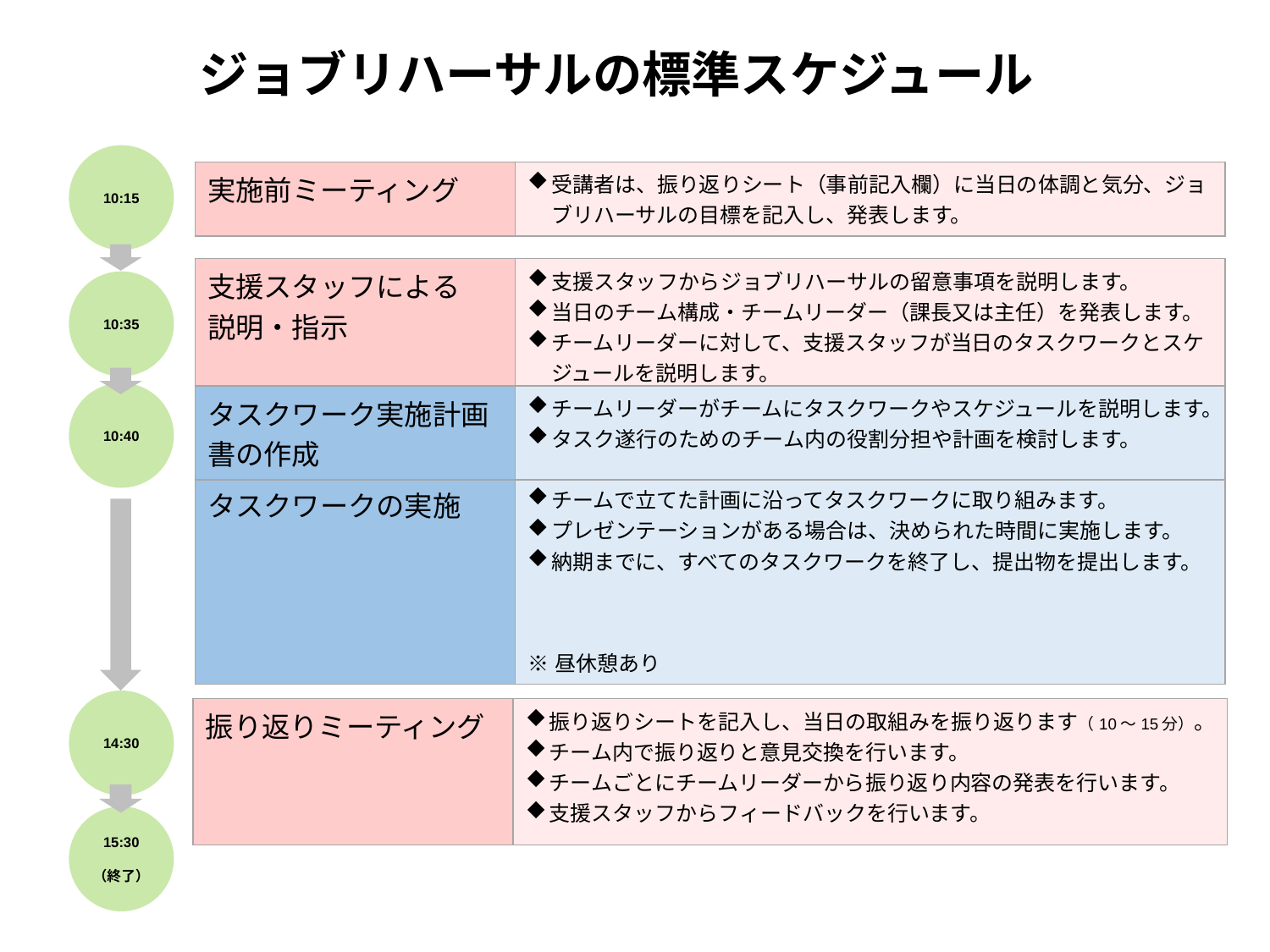

ジョブリハーサルの標準スケジュール
10:15

| 実施前ミーティング | 受講者は、振り返りシート（事前記入欄）に当日の体調と気分、ジョブリハーサルの目標を記入し、発表します。 |
| --- | --- |

| 支援スタッフによる 説明・指示 | 支援スタッフからジョブリハーサルの留意事項を説明します。 当日のチーム構成・チームリーダー（課長又は主任）を発表します。 チームリーダーに対して、支援スタッフが当日のタスクワークとスケジュールを説明します。 |
| --- | --- |
10:35

10:40
| タスクワーク実施計画書の作成 | チームリーダーがチームにタスクワークやスケジュールを説明します。 タスク遂行のためのチーム内の役割分担や計画を検討します。 |
| --- | --- |
| タスクワークの実施 | チームで立てた計画に沿ってタスクワークに取り組みます。 プレゼンテーションがある場合は、決められた時間に実施します。 納期までに、すべてのタスクワークを終了し、提出物を提出します。 ※昼休憩あり |
| --- | --- |

14:30
| 振り返りミーティング | 振り返りシートを記入し、当日の取組みを振り返ります（10～15分）。 チーム内で振り返りと意見交換を行います。 チームごとにチームリーダーから振り返り内容の発表を行います。 支援スタッフからフィードバックを行います。 |
| --- | --- |

15:30

（終了）